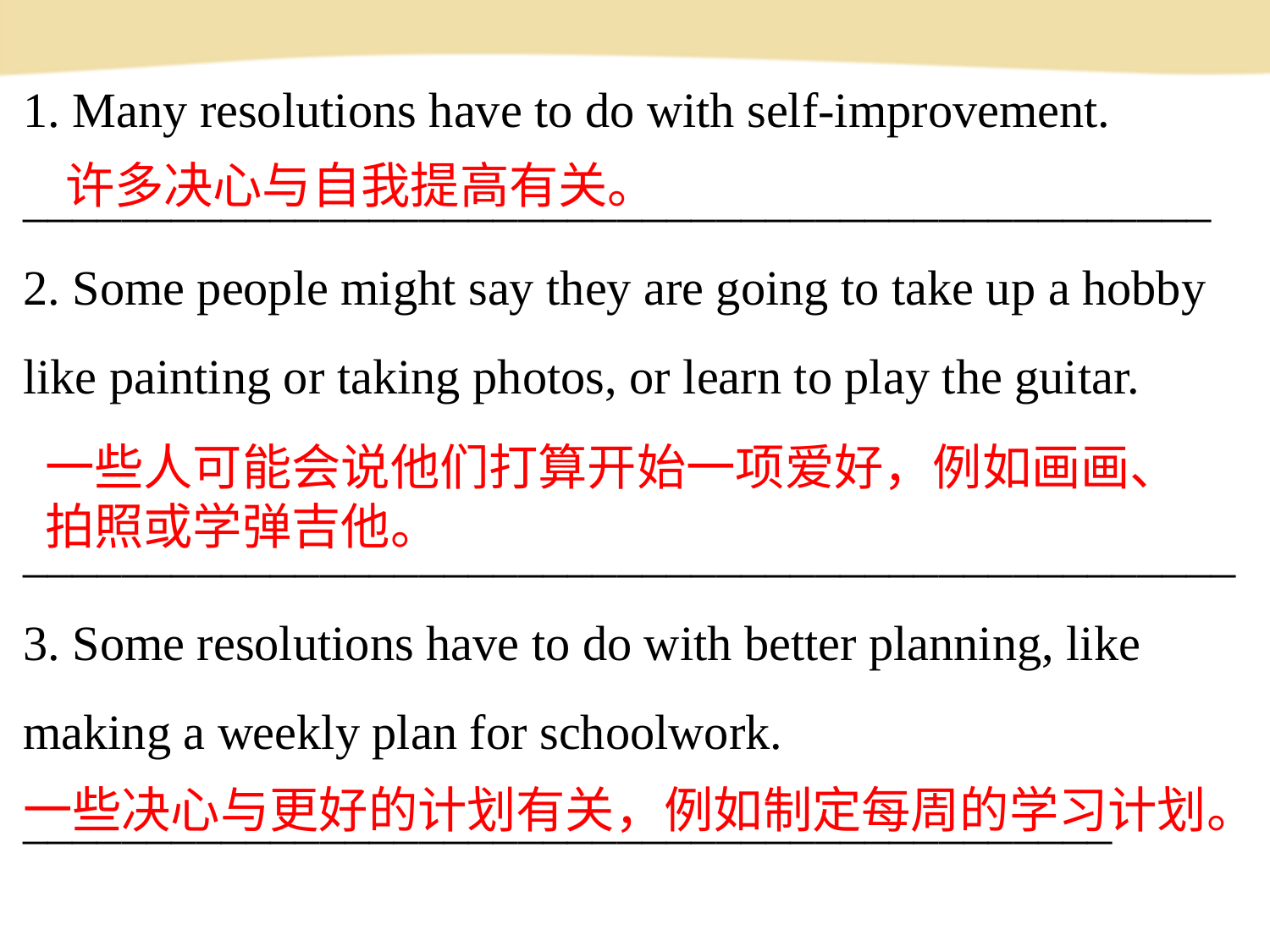

1. Many resolutions have to do with self-improvement. ________________________________________________
2. Some people might say they are going to take up a hobby like painting or taking photos, or learn to play the guitar.
   _________________________________________________
3. Some resolutions have to do with better planning, like making a weekly plan for schoolwork.
____________________________________________
许多决心与自我提高有关。
一些人可能会说他们打算开始一项爱好，例如画画、拍照或学弹吉他。
一些决心与更好的计划有关，例如制定每周的学习计划。